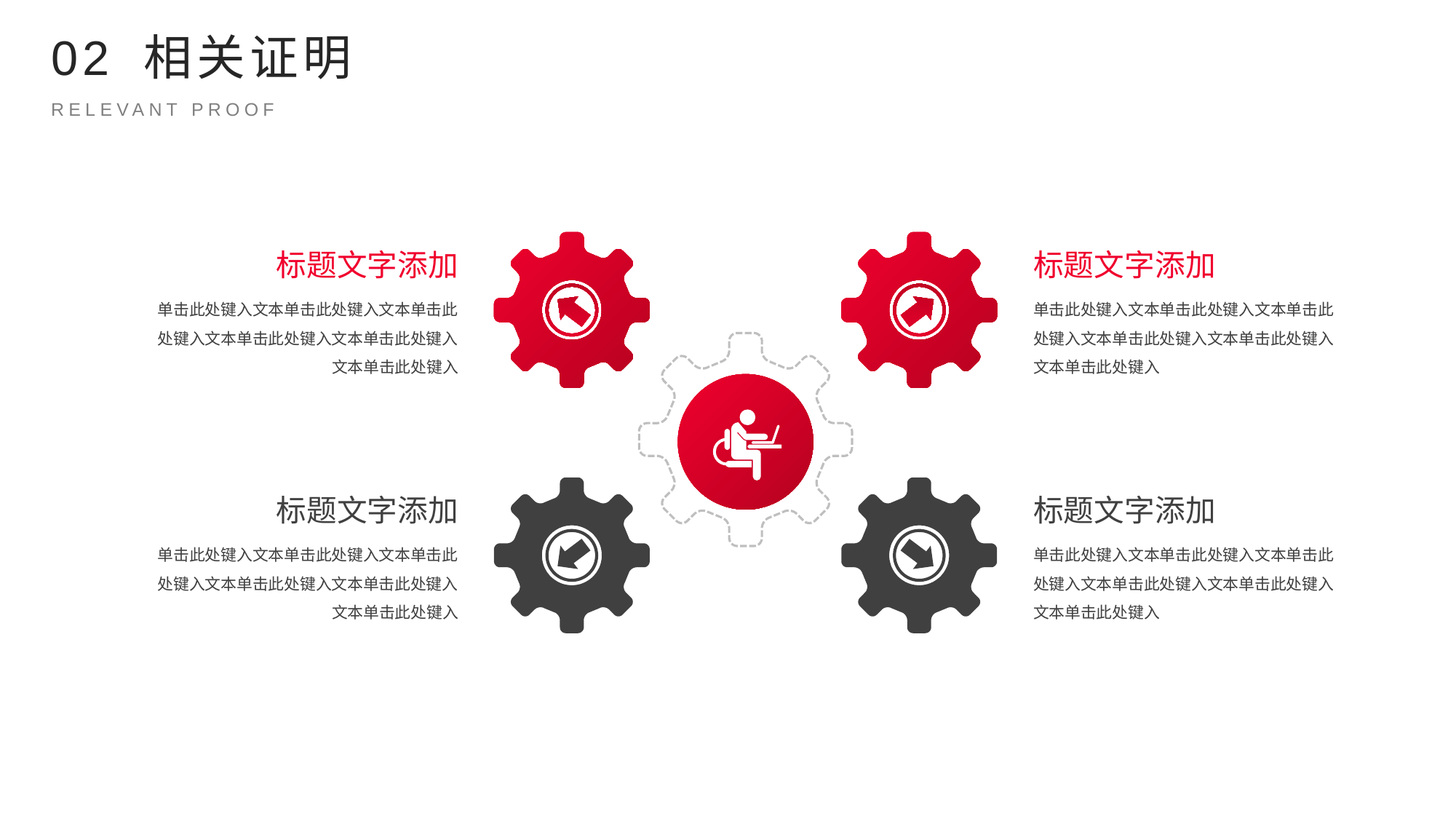

BY YUSHEN
02 相关证明
RELEVANT PROOF

标题文字添加
单击此处键入文本单击此处键入文本单击此处键入文本单击此处键入文本单击此处键入文本单击此处键入

标题文字添加
单击此处键入文本单击此处键入文本单击此处键入文本单击此处键入文本单击此处键入文本单击此处键入

标题文字添加
单击此处键入文本单击此处键入文本单击此处键入文本单击此处键入文本单击此处键入文本单击此处键入

标题文字添加
单击此处键入文本单击此处键入文本单击此处键入文本单击此处键入文本单击此处键入文本单击此处键入